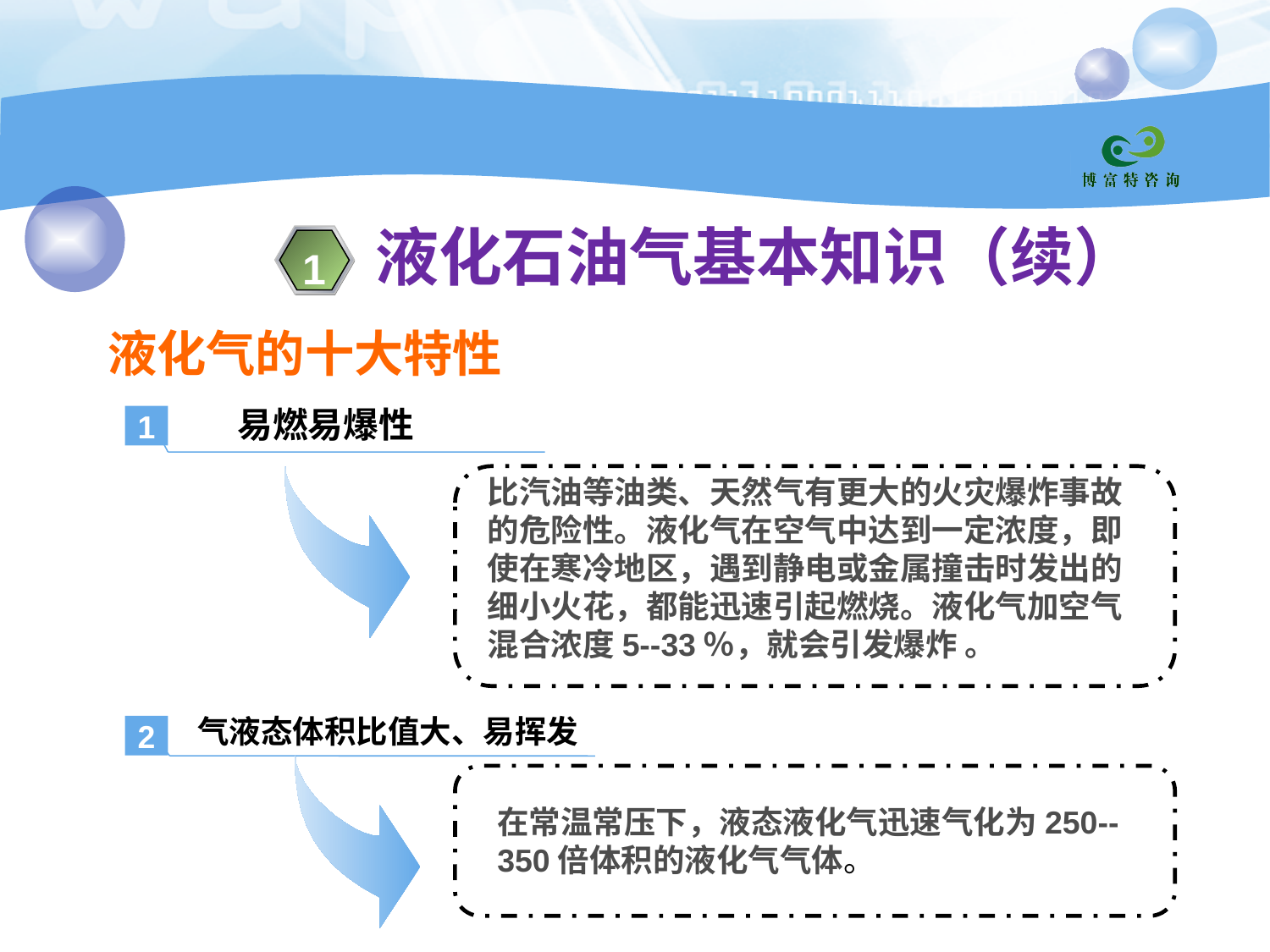

液化石油气基本知识（续）

1
液化气的十大特性
易燃易爆性
1

比汽油等油类、天然气有更大的火灾爆炸事故的危险性。液化气在空气中达到一定浓度，即使在寒冷地区，遇到静电或金属撞击时发出的细小火花，都能迅速引起燃烧。液化气加空气混合浓度5--33％，就会引发爆炸 。
气液态体积比值大、易挥发
2

在常温常压下，液态液化气迅速气化为250--350倍体积的液化气气体。